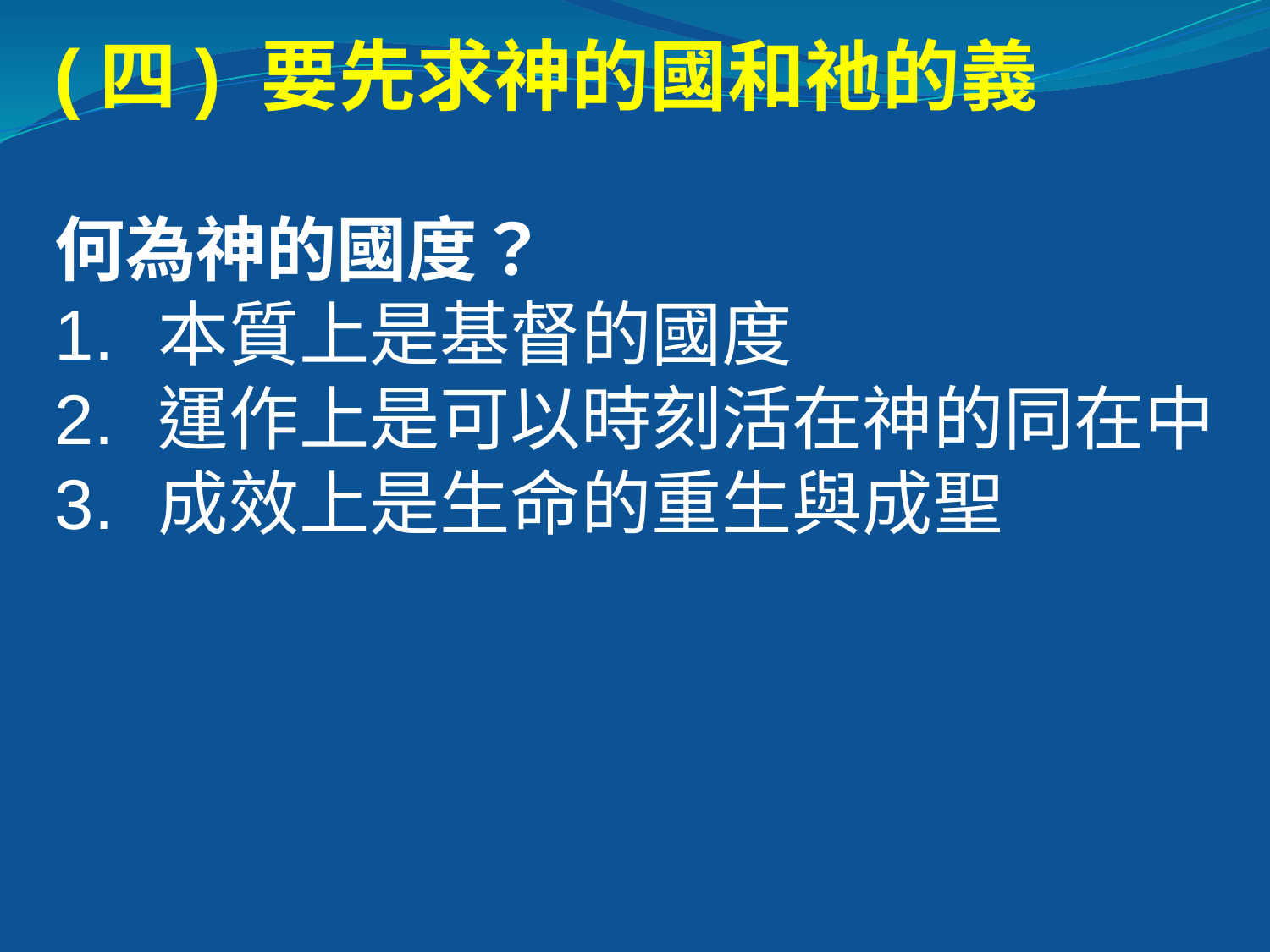

(四) 要先求神的國和祂的義

何為神的國度？
本質上是基督的國度
運作上是可以時刻活在神的同在中
成效上是生命的重生與成聖